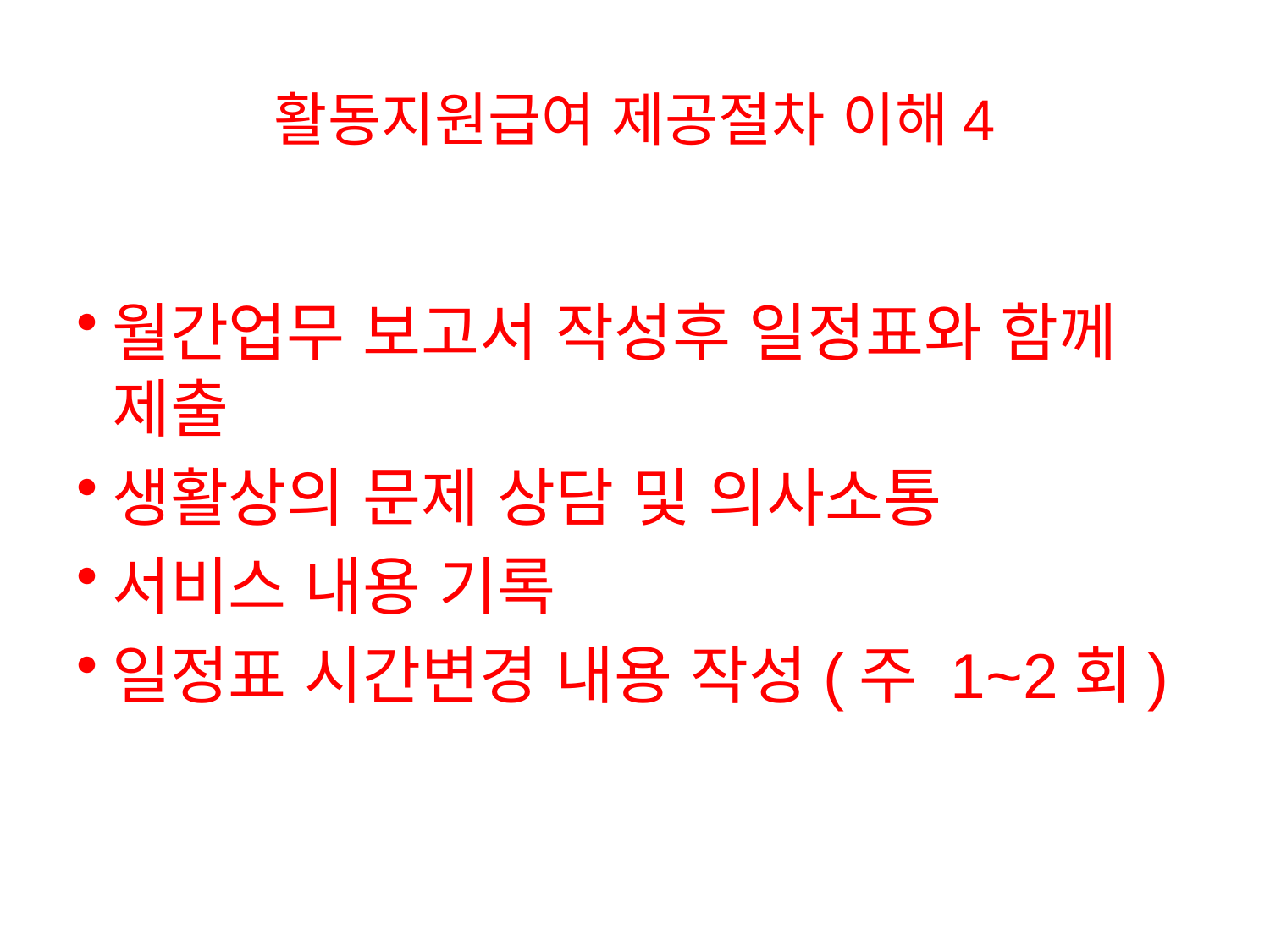

# 활동지원급여 제공절차 이해4

월간업무 보고서 작성후 일정표와 함께 제출
생활상의 문제 상담 및 의사소통
서비스 내용 기록
일정표 시간변경 내용 작성(주 1~2회)